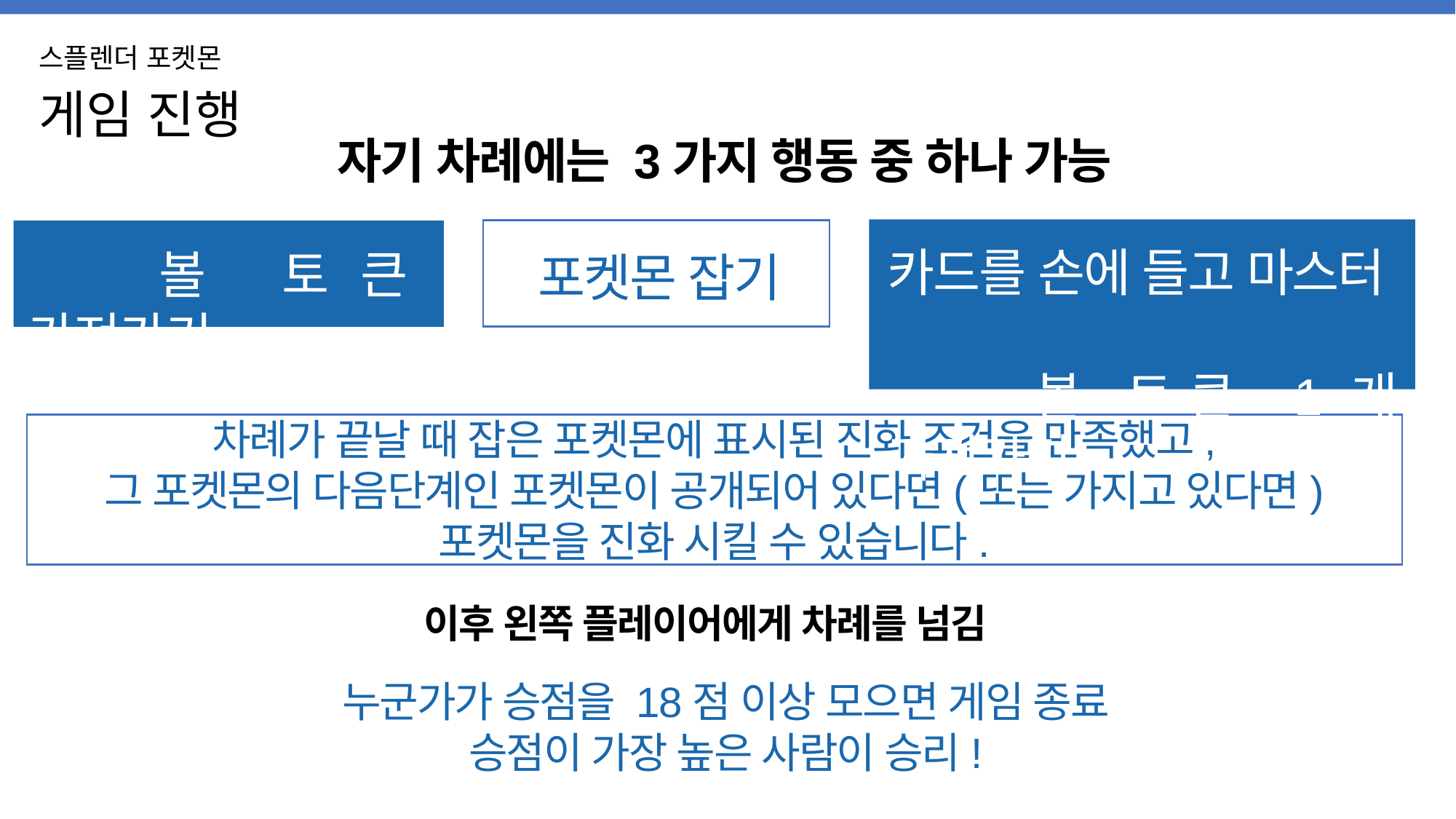

자기 차례에는 3가지 행동 중 하나 가능

카드를 손에 들고 마스터
    볼 토큰 1개 가져가기
  볼 토큰 가져가기
포켓몬 잡기
차례가 끝날 때 잡은 포켓몬에 표시된 진화 조건을 만족했고,
그 포켓몬의 다음단계인 포켓몬이 공개되어 있다면(또는 가지고 있다면)
포켓몬을 진화 시킬 수 있습니다.
이후 왼쪽 플레이어에게 차례를 넘김
누군가가 승점을 18점 이상 모으면 게임 종료
승점이 가장 높은 사람이 승리!